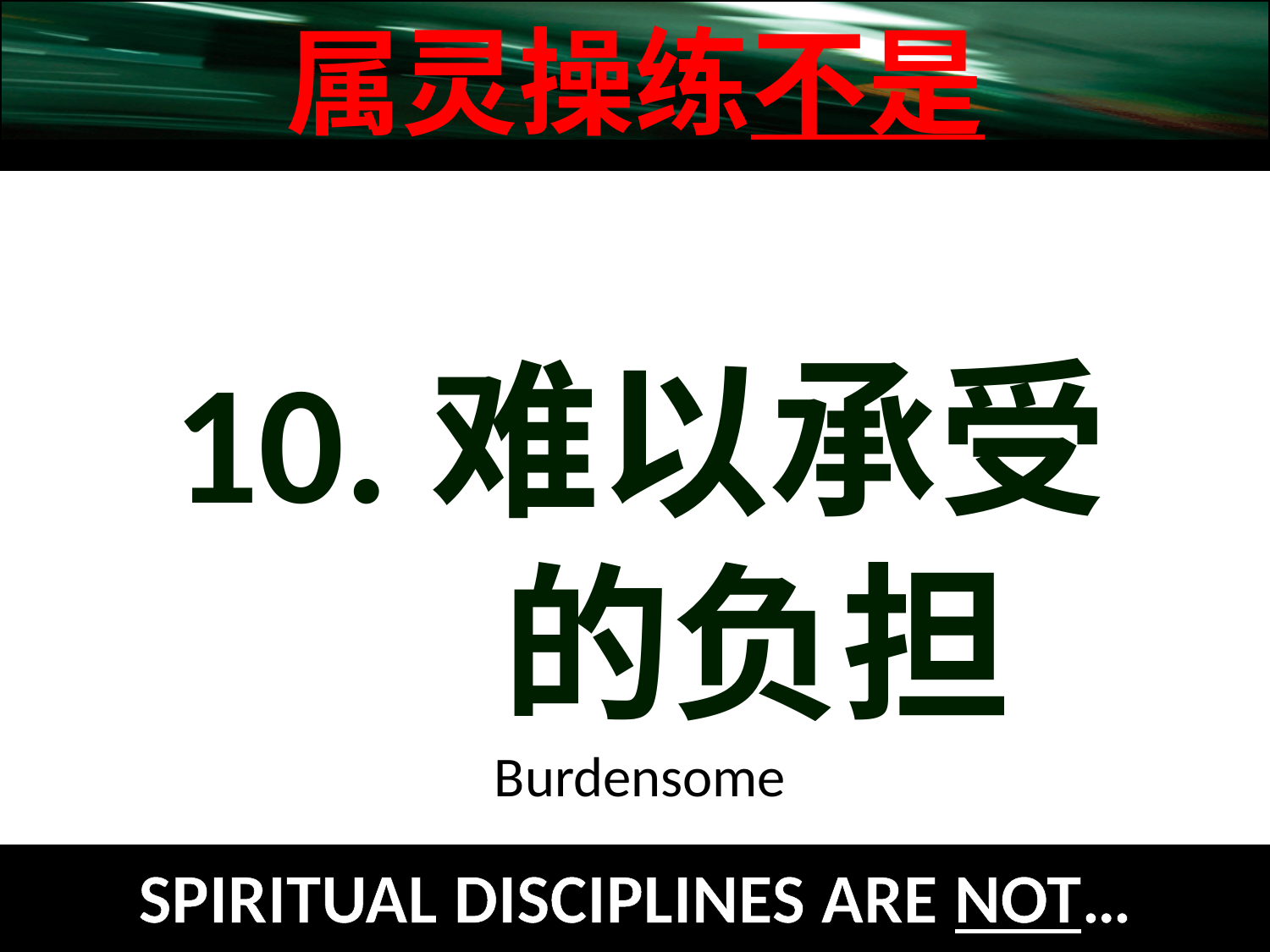

属灵操练不是

10.难以承受
     的负担
Burdensome
SPIRITUAL DISCIPLINES ARE NOT…